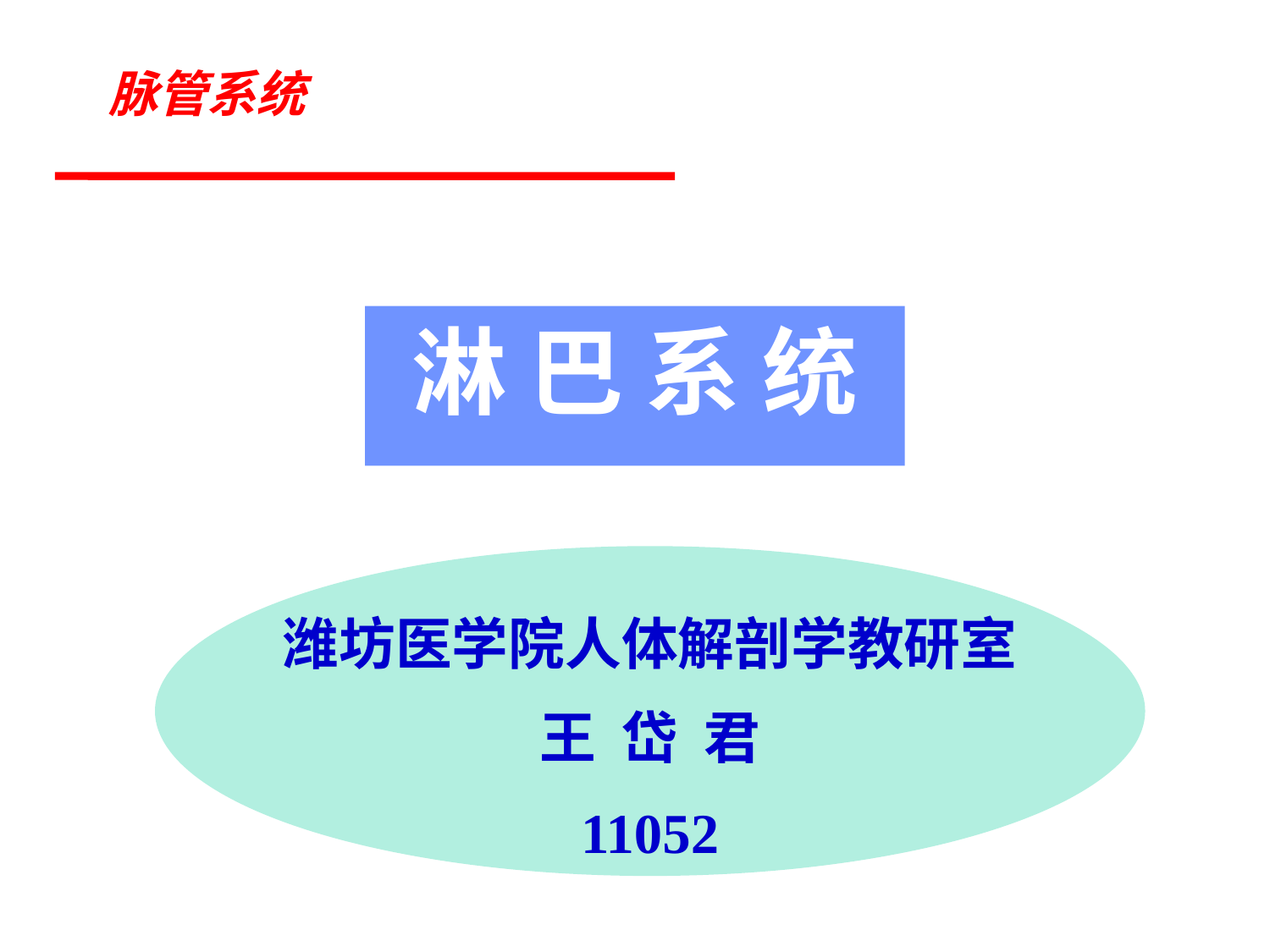

脉管系统
淋 巴 系 统

潍坊医学院人体解剖学教研室
王  岱  君
11052